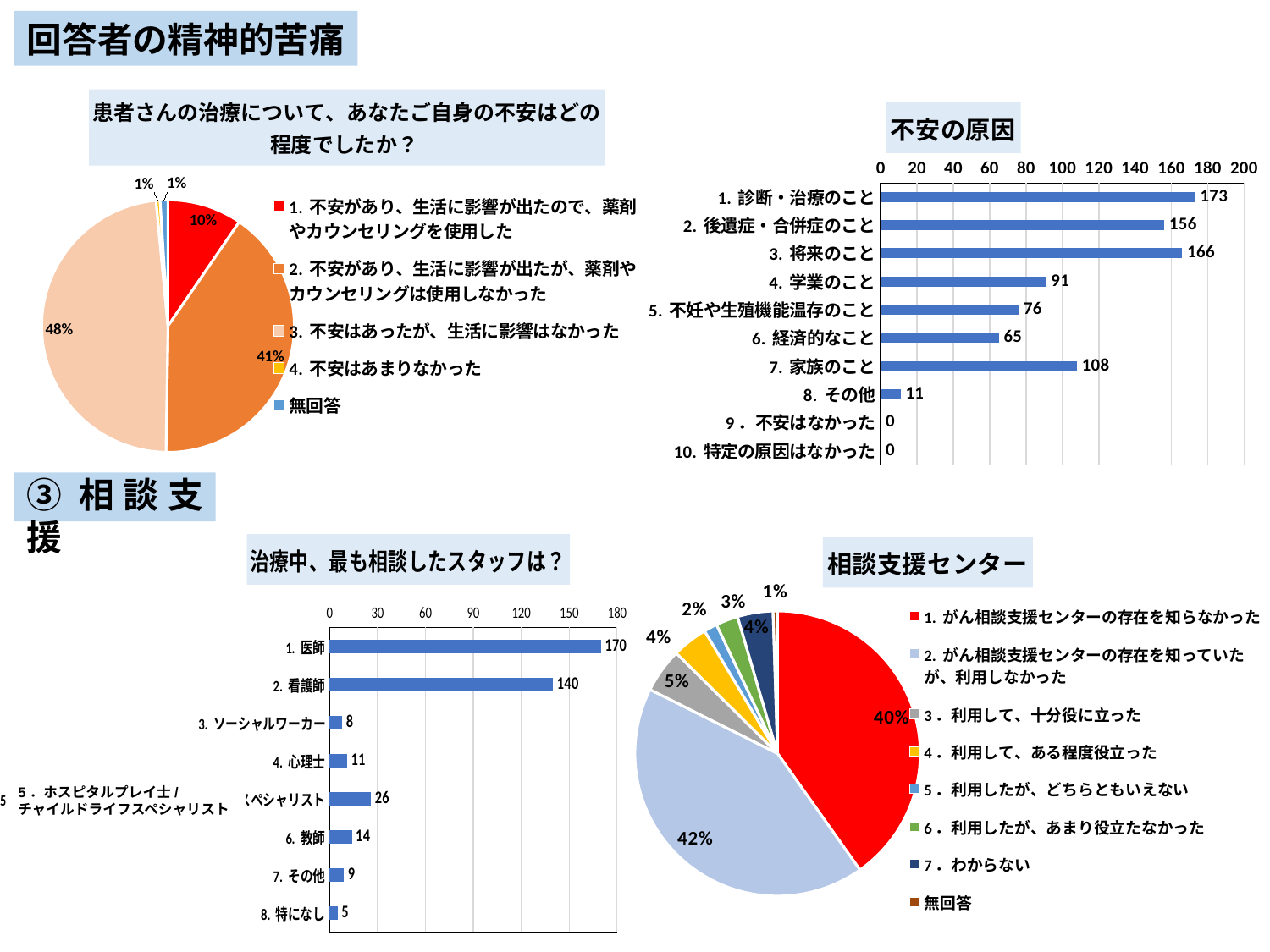

回答者の精神的苦痛

### Chart: 不安の原因

| Category |  |
|---|---|
| 1. 診断・治療のこと | 173.0 |
| 2. 後遺症・合併症のこと | 156.0 |
| 3. 将来のこと | 166.0 |
| 4. 学業のこと | 91.0 |
| 5. 不妊や生殖機能温存のこと | 76.0 |
| 6. 経済的なこと | 65.0 |
| 7. 家族のこと | 108.0 |
| 8. その他 | 11.0 |
| 9．不安はなかった | 0.0 |
| 10. 特定の原因はなかった | 0.0 |

### Chart: 患者さんの治療について、あなたご自身の不安はどの程度でしたか？

| Category |  |
|---|---|
| 1. 不安があり、生活に影響が出たので、薬剤やカウンセリングを使用した | 19.0 |
| 2. 不安があり、生活に影響が出たが、薬剤やカウンセリングは使用しなかった | 81.0 |
| 3. 不安はあったが、生活に影響はなかった | 96.0 |
| 4. 不安はあまりなかった | 1.0 |
| 無回答 | 2.0 |
③相談支援

### Chart: 治療中、最も相談したスタッフは？

| Category |  |
|---|---|
| 1. 医師 | 170.0 |
| 2. 看護師 | 140.0 |
| 3. ソーシャルワーカー | 8.0 |
| 4. 心理士 | 11.0 |
| 5. ホスピタルプレイ士/チャイルドライフスペシャリスト | 26.0 |
| 6. 教師 | 14.0 |
| 7. その他 | 9.0 |
| 8. 特になし | 5.0 |

### Chart: 相談支援センター

| Category |  |
|---|---|
| 1. がん相談支援センターの存在を知らなかった | 80.0 |
| 2. がん相談支援センターの存在を知っていたが、利用しなかった | 84.0 |
| 3．利用して、十分役に立った | 10.0 |
| 4．利用して、ある程度役立った | 8.0 |
| 5．利用したが、どちらともいえない | 3.0 |
| 6．利用したが、あまり役立たなかった | 5.0 |
| 7．わからない | 8.0 |
| 無回答 | 1.0 |
5．ホスピタルプレイ士/
チャイルドライフスペシャリスト